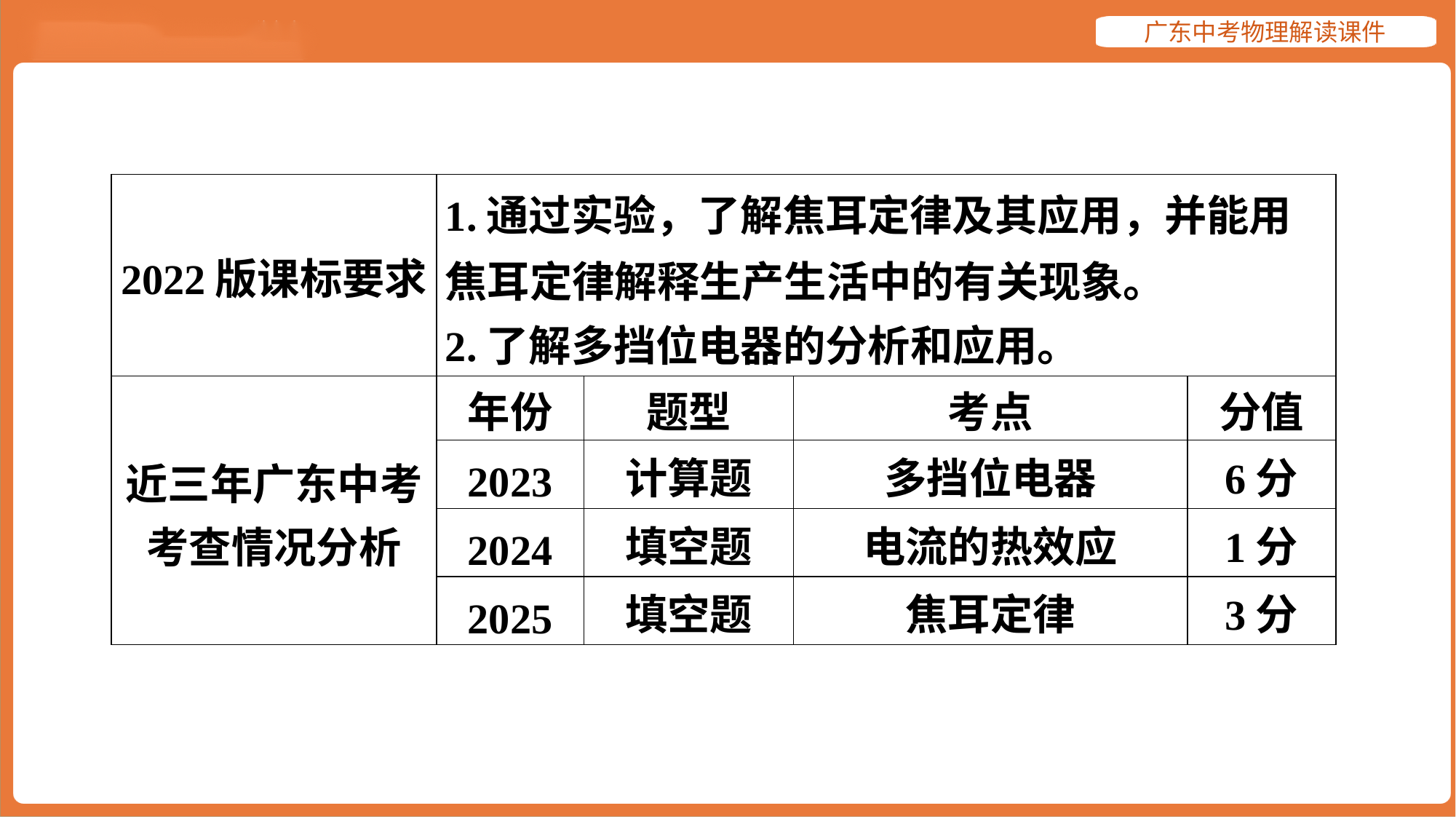

| 2022版课标要求 | 1.通过实验，了解焦耳定律及其应用，并能用 焦耳定律解释生产生活中的有关现象。 2.了解多挡位电器的分析和应用。 |  |  |  |
| --- | --- | --- | --- | --- |
| 近三年广东中考 考查情况分析 | 年份 | 题型 | 考点 | 分值 |
|  | 2023 | 计算题 | 多挡位电器 | 6分 |
|  | 2024 | 填空题 | 电流的热效应 | 1分 |
|  | 2025 | 填空题 | 焦耳定律 | 3分 |